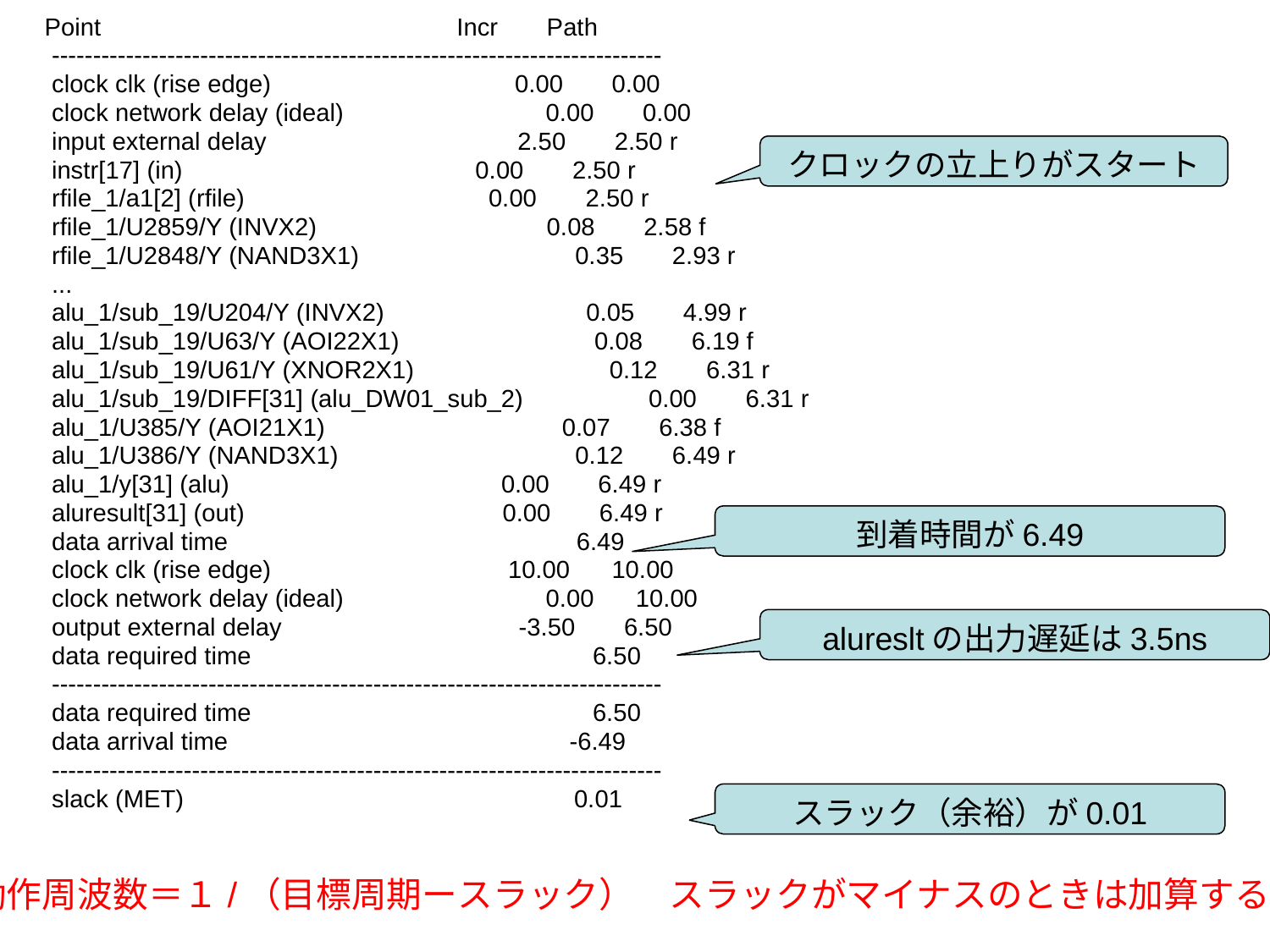

Point                                                   Incr       Path
  --------------------------------------------------------------------------
  clock clk (rise edge)                                   0.00       0.00
  clock network delay (ideal)                             0.00       0.00
  input external delay                                    2.50       2.50 r
  instr[17] (in)                                          0.00       2.50 r
  rfile_1/a1[2] (rfile)                                   0.00       2.50 r
  rfile_1/U2859/Y (INVX2)                                 0.08       2.58 f
  rfile_1/U2848/Y (NAND3X1)                               0.35       2.93 r
  ...
  alu_1/sub_19/U204/Y (INVX2)                             0.05       4.99 r
  alu_1/sub_19/U63/Y (AOI22X1)                            0.08       6.19 f
  alu_1/sub_19/U61/Y (XNOR2X1)                            0.12       6.31 r
  alu_1/sub_19/DIFF[31] (alu_DW01_sub_2)                  0.00       6.31 r
  alu_1/U385/Y (AOI21X1)                                  0.07       6.38 f
  alu_1/U386/Y (NAND3X1)                                  0.12       6.49 r
  alu_1/y[31] (alu)                                       0.00       6.49 r
  aluresult[31] (out)                                     0.00       6.49 r
  data arrival time                                                  6.49
  clock clk (rise edge)                                  10.00      10.00
  clock network delay (ideal)                             0.00      10.00
  output external delay                                  -3.50       6.50
  data required time                                                 6.50
  --------------------------------------------------------------------------
  data required time                                                 6.50
  data arrival time                                                 -6.49
  --------------------------------------------------------------------------
  slack (MET)                                                        0.01

クロックの立上りがスタート
到着時間が6.49
aluresltの出力遅延は3.5ns
スラック（余裕）が0.01
動作周波数＝１/（目標周期ースラック）　スラックがマイナスのときは加算する